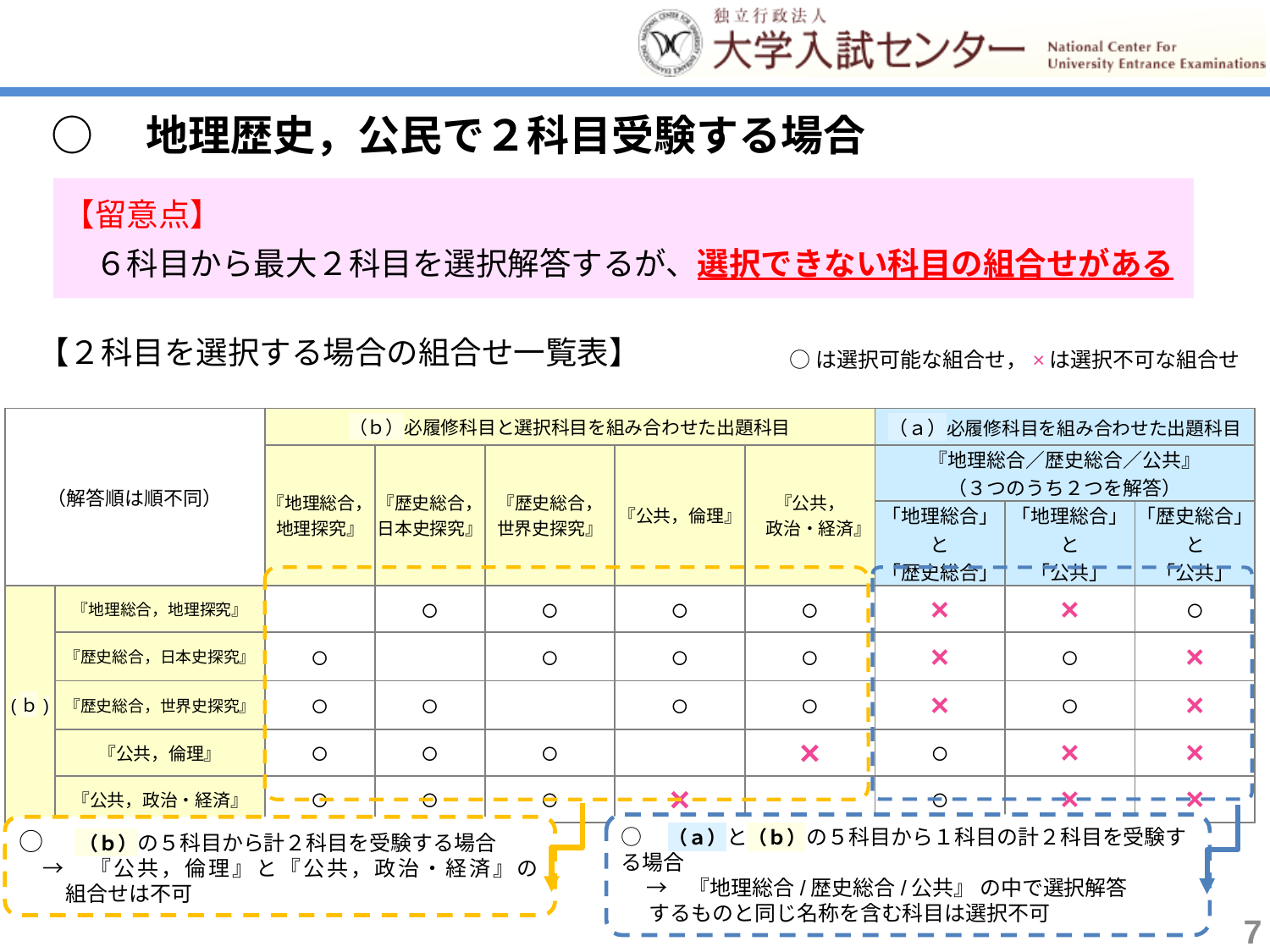

○　地理歴史，公民で２科目受験する場合
【留意点】
　６科目から最大２科目を選択解答するが、選択できない科目の組合せがある
【２科目を選択する場合の組合せ一覧表】
○は選択可能な組合せ，×は選択不可な組合せ
| （解答順は順不同） |  | （ｂ）必履修科目と選択科目を組み合わせた出題科目 |  |  |  |  | （ａ）必履修科目を組み合わせた出題科目 |  |  |
| --- | --- | --- | --- | --- | --- | --- | --- | --- | --- |
|  |  | 『地理総合， 地理探究』 | 『歴史総合， 日本史探究』 | 『歴史総合， 世界史探究』 | 『公共，倫理』 | 『公共， 　政治・経済』 | 『地理総合／歴史総合／公共』 （３つのうち２つを解答） |  |  |
|  |  |  |  |  |  |  | 「地理総合」 と 「歴史総合」 | 「地理総合」 と 「公共」 | 「歴史総合」 と 「公共」 |
| (ｂ) | 『地理総合，地理探究』 |  | ○ | ○ | ○ | ○ | × | × | ○ |
|  | 『歴史総合，日本史探究』 | ○ |  | ○ | ○ | ○ | × | ○ | × |
|  | 『歴史総合，世界史探究』 | ○ | ○ |  | ○ | ○ | × | ○ | × |
|  | 『公共，倫理』 | ○ | ○ | ○ |  | × | ○ | × | × |
|  | 『公共，政治・経済』 | ○ | ○ | ○ | × |  | ○ | × | × |

○　（ａ）と（ｂ）の５科目から１科目の計２科目を受験する場合
　 →　『地理総合/歴史総合/公共』 の中で選択解答
      するものと同じ名称を含む科目は選択不可
○　 （ｂ）の５科目から計２科目を受験する場合
　→　『公共，倫理』と『公共，政治・経済』の
　　 組合せは不可
7